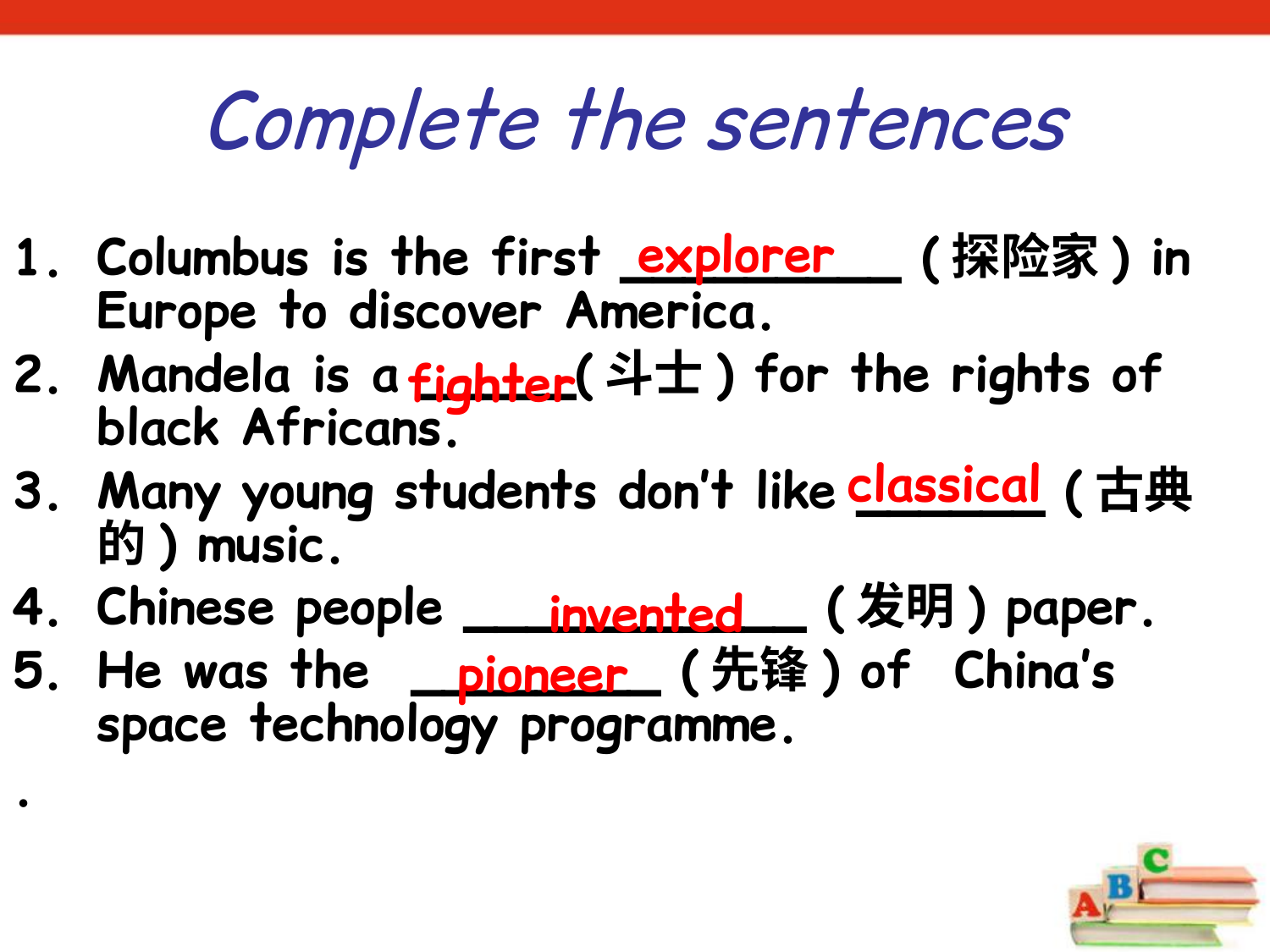

Complete the sentences
explorer
Columbus is the first _________ (探险家) in Europe to discover America.
Mandela is a _____(斗士) for the rights of black Africans.
Many young students don’t like ______ (古典的) music.
Chinese people ___________ (发明) paper.
He was the  ________ (先锋) of  China’s space technology programme.
.
fighter
classical
invented
pioneer